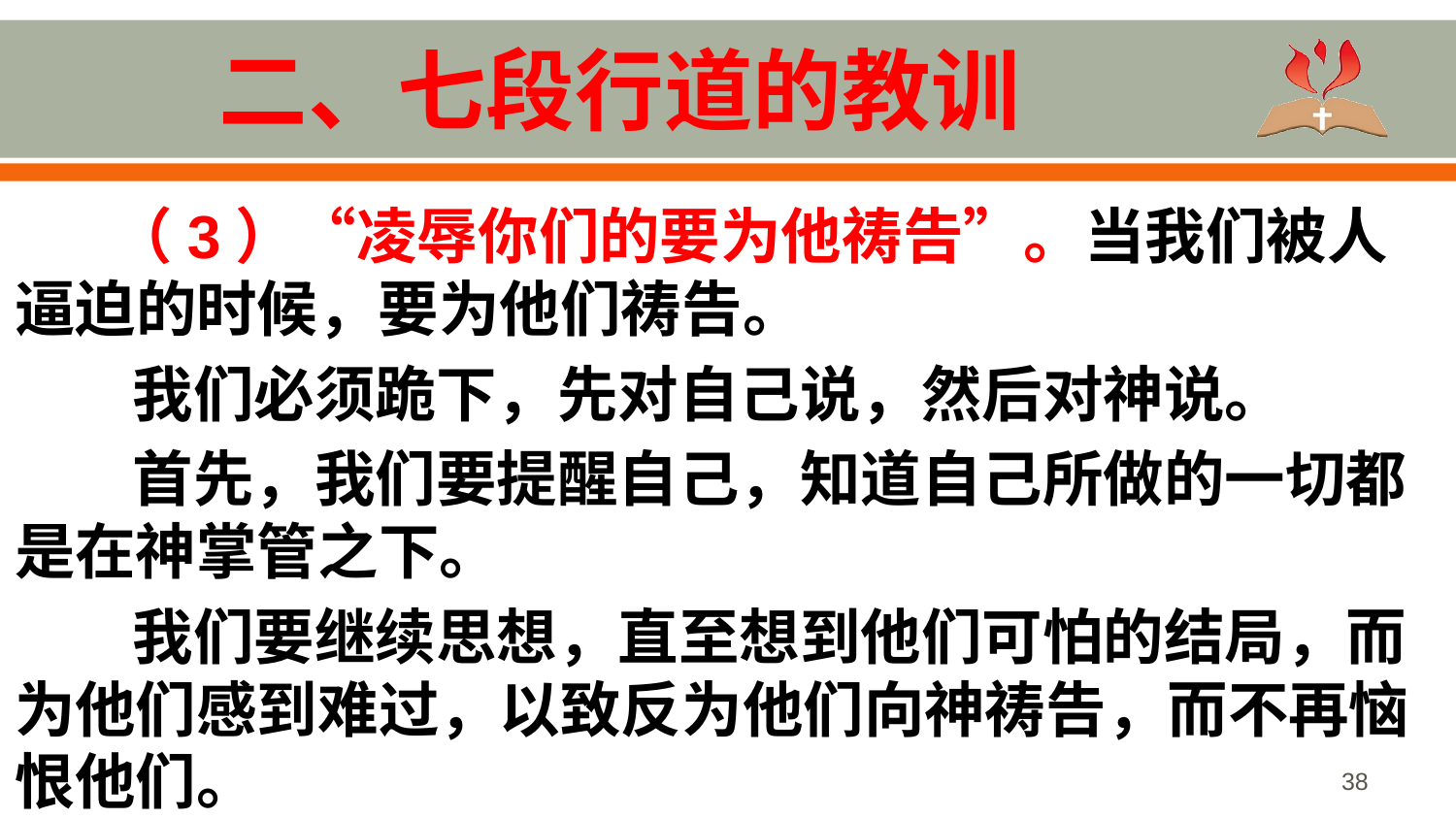

# 二、七段行道的教训
      （3）“凌辱你们的要为他祷告”。当我们被人逼迫的时候，要为他们祷告。
我们必须跪下，先对自己说，然后对神说。
首先，我们要提醒自己，知道自己所做的一切都是在神掌管之下。
我们要继续思想，直至想到他们可怕的结局，而为他们感到难过，以致反为他们向神祷告，而不再恼恨他们。

38